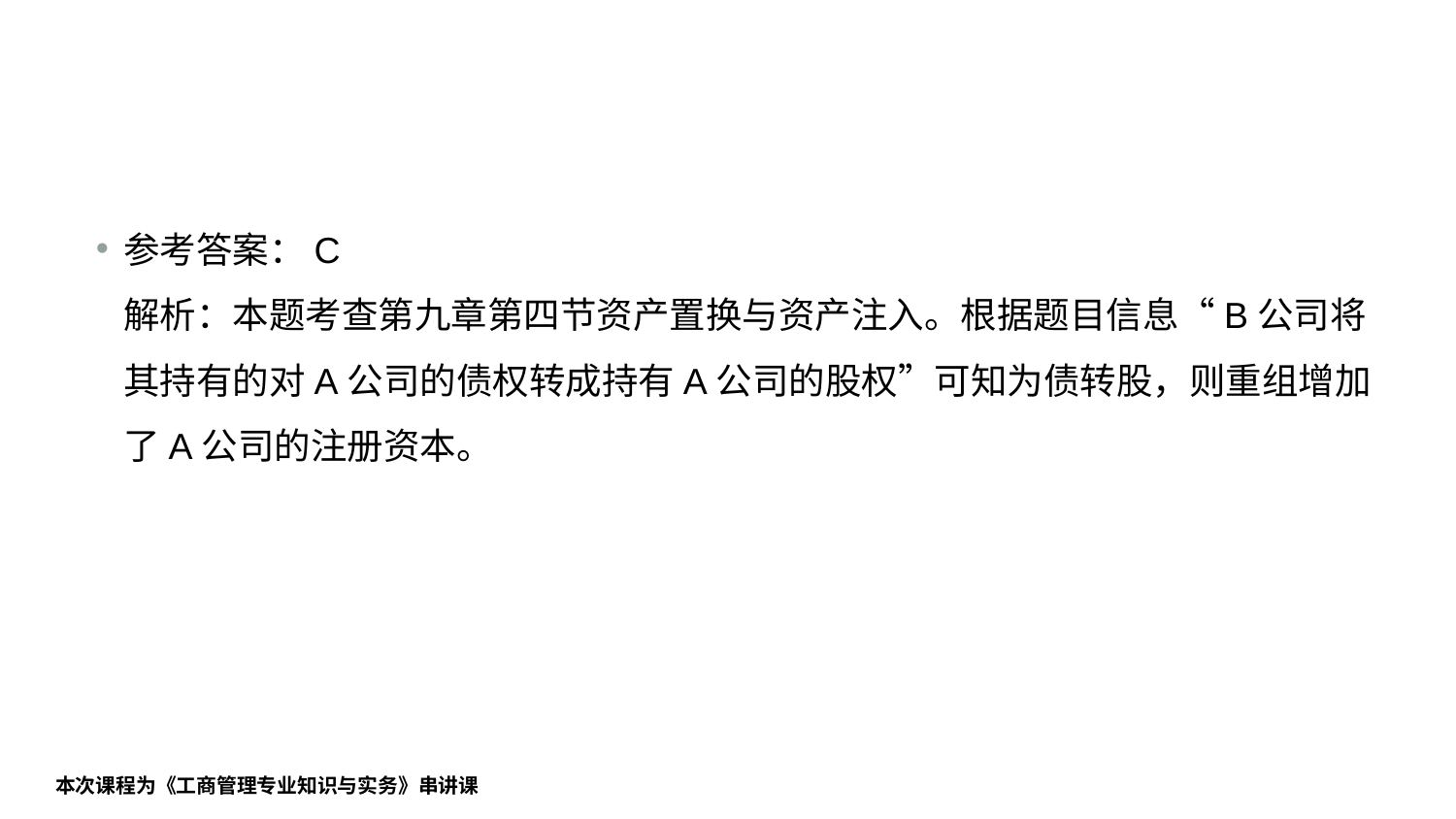

#

参考答案：C
解析：本题考查第九章第四节资产置换与资产注入。根据题目信息“B公司将其持有的对A公司的债权转成持有A公司的股权”可知为债转股，则重组增加了A公司的注册资本。